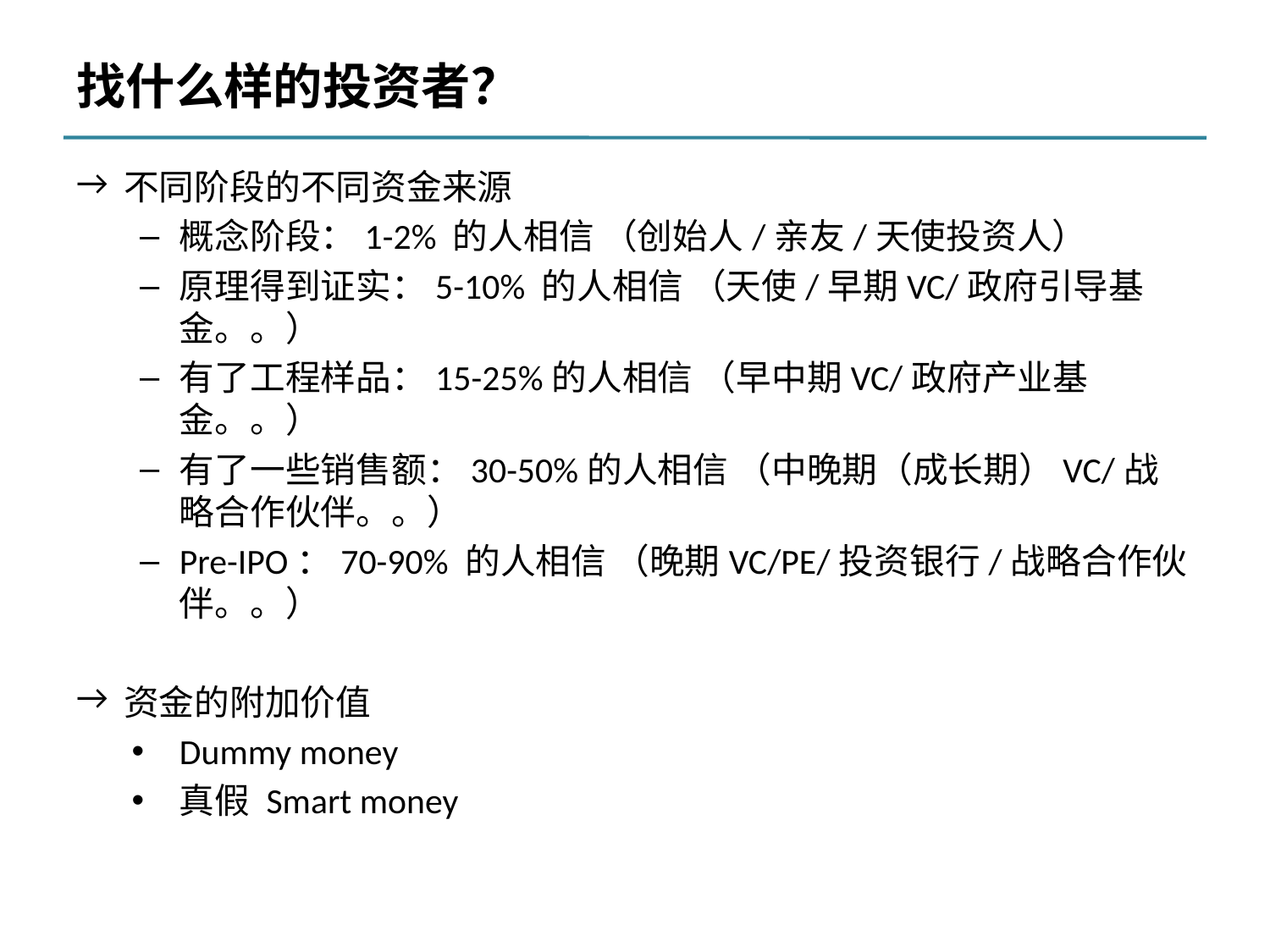

# 找什么样的投资者？
不同阶段的不同资金来源
概念阶段：1-2% 的人相信 （创始人/亲友/天使投资人）
原理得到证实：5-10% 的人相信 （天使/早期VC/政府引导基金。。）
有了工程样品：15-25%的人相信 （早中期VC/政府产业基金。。）
有了一些销售额：30-50%的人相信 （中晚期（成长期）VC/战略合作伙伴。。）
Pre-IPO：70-90% 的人相信 （晚期VC/PE/投资银行/战略合作伙伴。。）

资金的附加价值
Dummy money
真假 Smart money